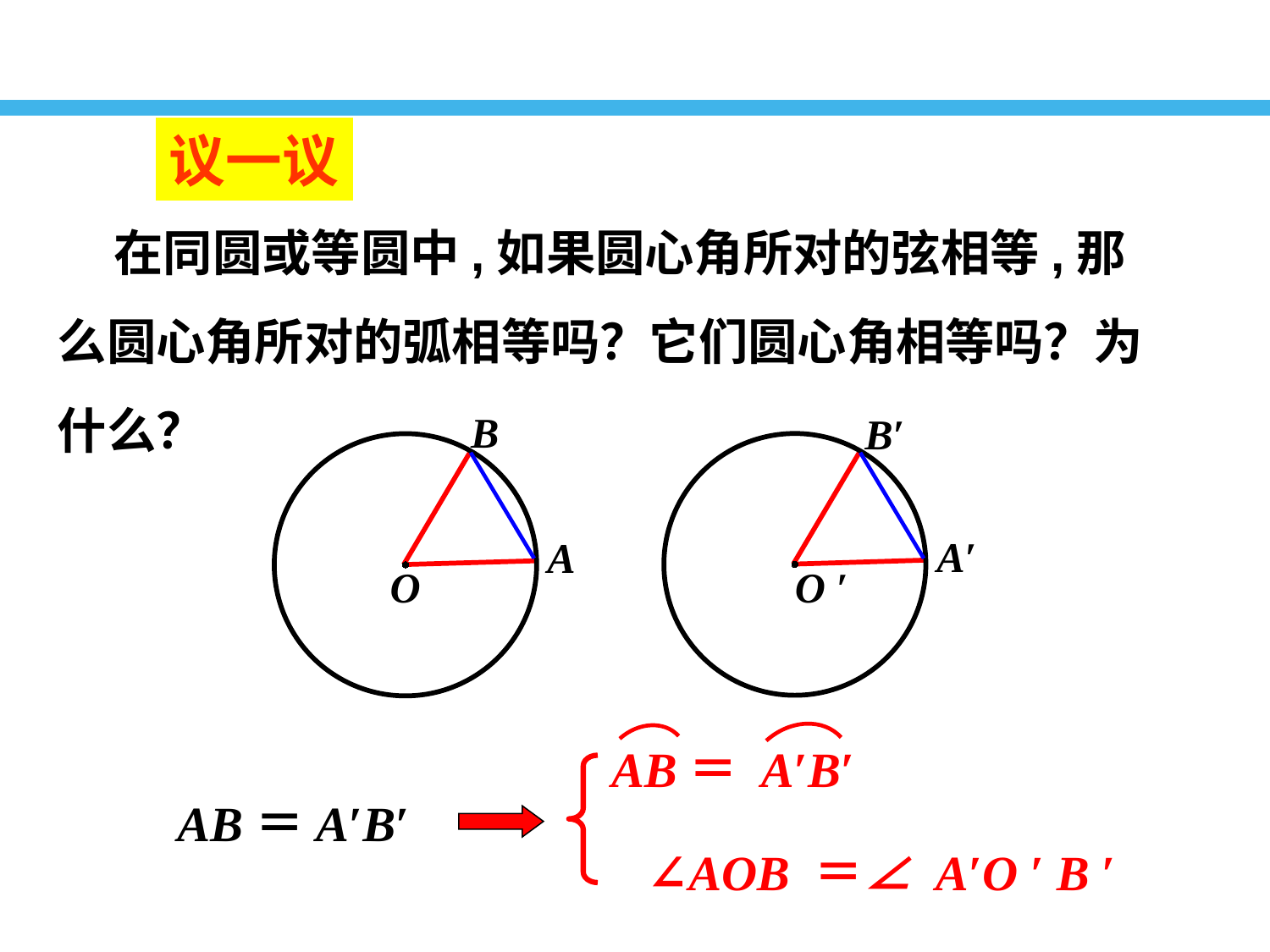

议一议
    在同圆或等圆中,如果圆心角所对的弦相等,那么圆心角所对的弧相等吗？它们圆心角相等吗？为什么？
B

A
O

B′

A′

O ′

AB＝ A′B′

AB＝A′B′

∠AOB ＝∠ A′O ′ B ′